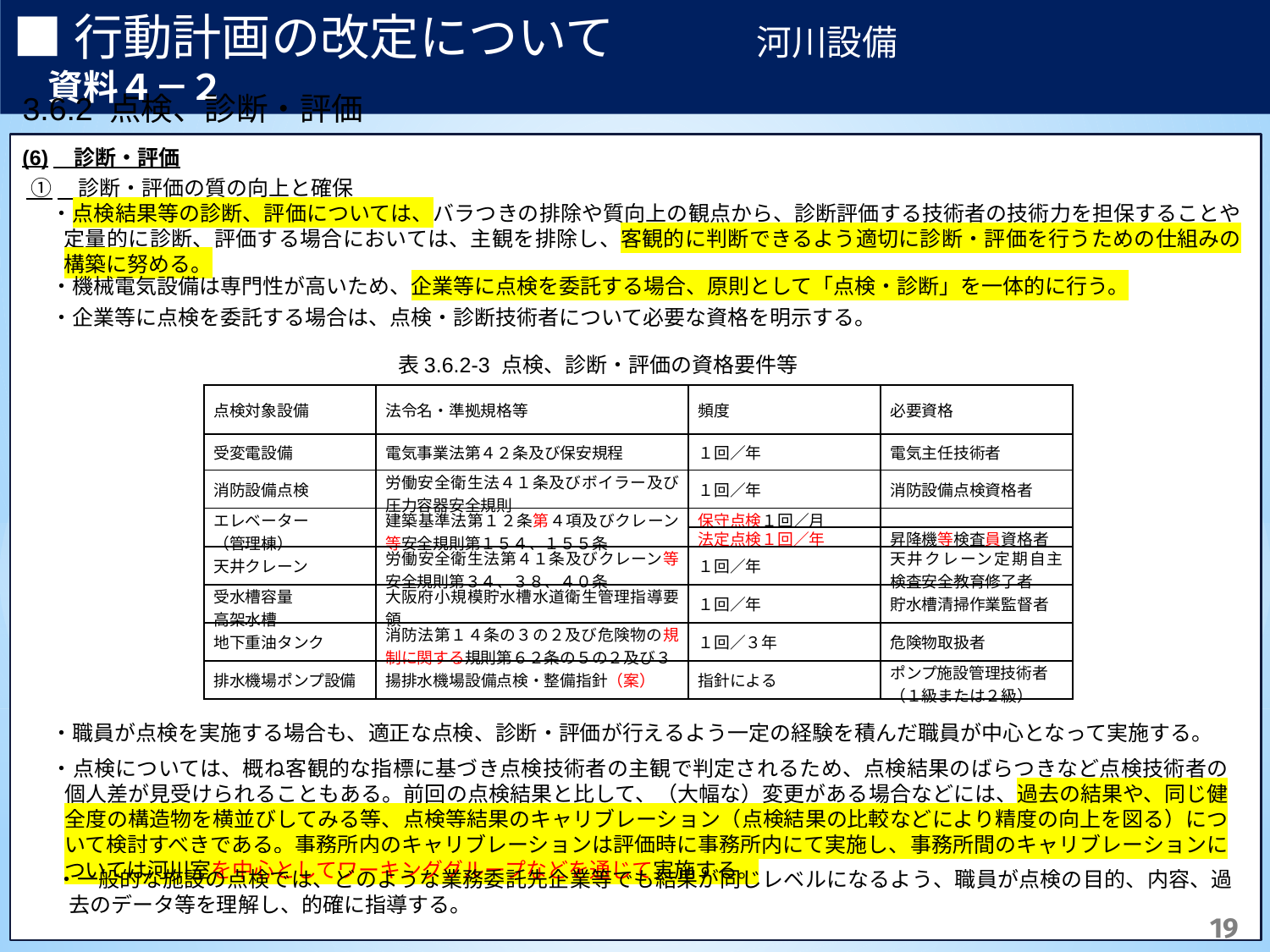

■行動計画の改定について　　　　河川設備　　　　　　　　　　　資料４－２
3.6.2 点検、診断・評価

(6)　診断・評価
 ①　診断・評価の質の向上と確保
・点検結果等の診断、評価については、バラつきの排除や質向上の観点から、診断評価する技術者の技術力を担保することや定量的に診断、評価する場合においては、主観を排除し、客観的に判断できるよう適切に診断・評価を行うための仕組みの構築に努める。
・機械電気設備は専門性が高いため、企業等に点検を委託する場合、原則として「点検・診断」を一体的に行う。
・企業等に点検を委託する場合は、点検・診断技術者について必要な資格を明示する。
表3.6.2-3 点検、診断・評価の資格要件等
| 点検対象設備 | 法令名・準拠規格等 | 頻度 | 必要資格 |
| --- | --- | --- | --- |
| 受変電設備 | 電気事業法第４２条及び保安規程 | １回／年 | 電気主任技術者 |
| 消防設備点検 | 労働安全衛生法４１条及びボイラー及び圧力容器安全規則 | １回／年 | 消防設備点検資格者 |
| エレベーター （管理棟） | 建築基準法第１２条第４項及びクレーン等安全規則第１５４、１５５条 | 保守点検１回／月 |  |
|  |  | 法定点検１回／年 | 昇降機等検査員資格者 |
| 天井クレーン | 労働安全衛生法第４１条及びクレーン等安全規則第３４、３８、４０条 | １回／年 | 天井クレーン定期自主検査安全教育修了者 |
| 受水槽容量 高架水槽 | 大阪府小規模貯水槽水道衛生管理指導要領 | １回／年 | 貯水槽清掃作業監督者 |
| 地下重油タンク | 消防法第１４条の３の２及び危険物の規制に関する規則第６２条の５の２及び３ | １回／３年 | 危険物取扱者 |
| 排水機場ポンプ設備 | 揚排水機場設備点検・整備指針（案） | 指針による | ポンプ施設管理技術者 （１級または２級） |
・職員が点検を実施する場合も、適正な点検、診断・評価が行えるよう一定の経験を積んだ職員が中心となって実施する。

・点検については、概ね客観的な指標に基づき点検技術者の主観で判定されるため、点検結果のばらつきなど点検技術者の個人差が見受けられることもある。前回の点検結果と比して、（大幅な）変更がある場合などには、過去の結果や、同じ健全度の構造物を横並びしてみる等、点検等結果のキャリブレーション（点検結果の比較などにより精度の向上を図る）について検討すべきである。事務所内のキャリブレーションは評価時に事務所内にて実施し、事務所間のキャリブレーションについては河川室を中心としてワーキンググループなどを通じて実施する。
・一般的な施設の点検では、どのような業務委託先企業等でも結果が同じレベルになるよう、職員が点検の目的、内容、過去のデータ等を理解し、的確に指導する。
19